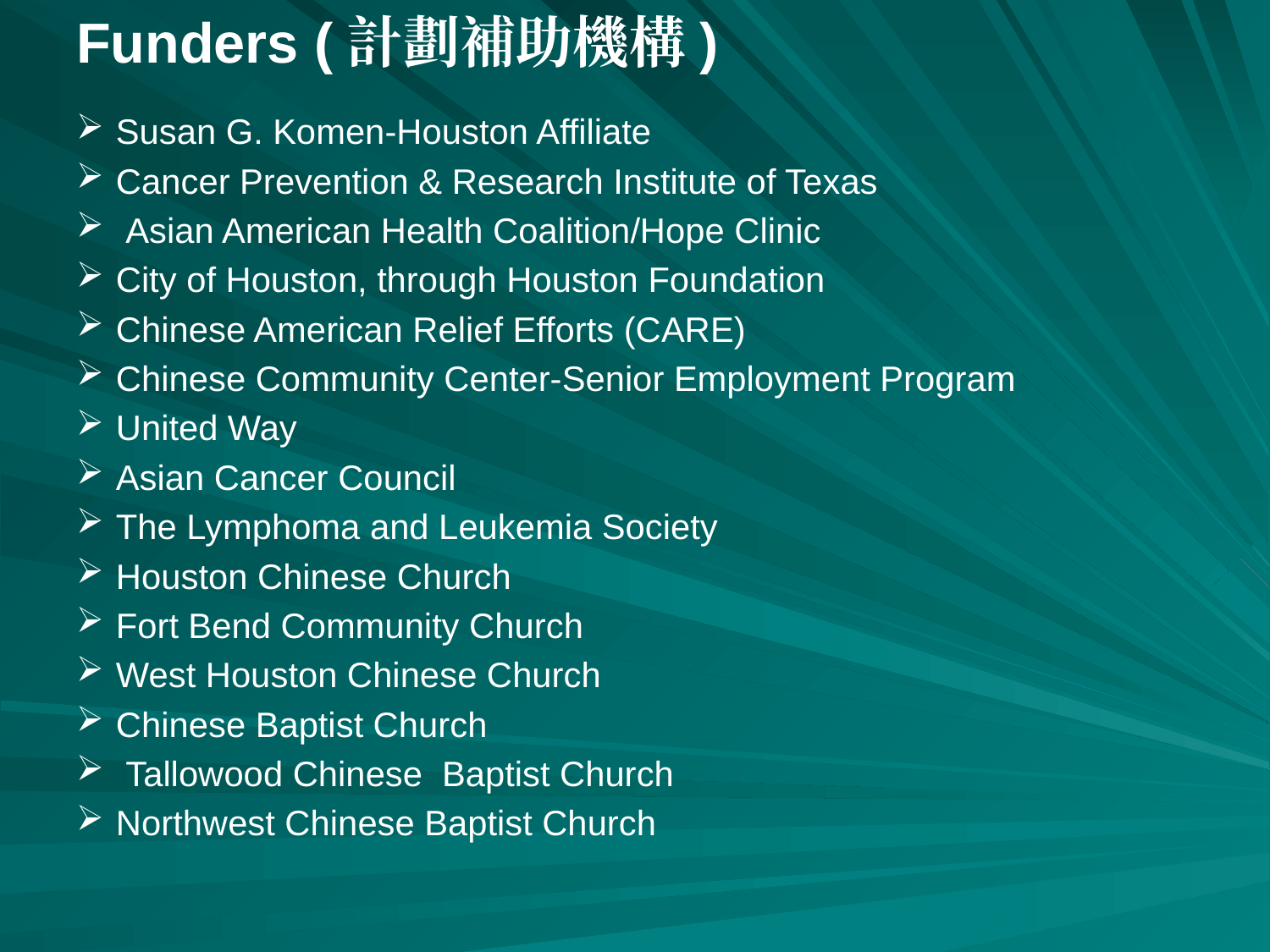

Funders (計劃補助機構)

Susan G. Komen-Houston Affiliate
Cancer Prevention & Research Institute of Texas
 Asian American Health Coalition/Hope Clinic
City of Houston, through Houston Foundation
Chinese American Relief Efforts (CARE)
Chinese Community Center-Senior Employment Program
United Way
Asian Cancer Council
The Lymphoma and Leukemia Society
Houston Chinese Church
Fort Bend Community Church
West Houston Chinese Church
Chinese Baptist Church
 Tallowood Chinese  Baptist Church
Northwest Chinese Baptist Church